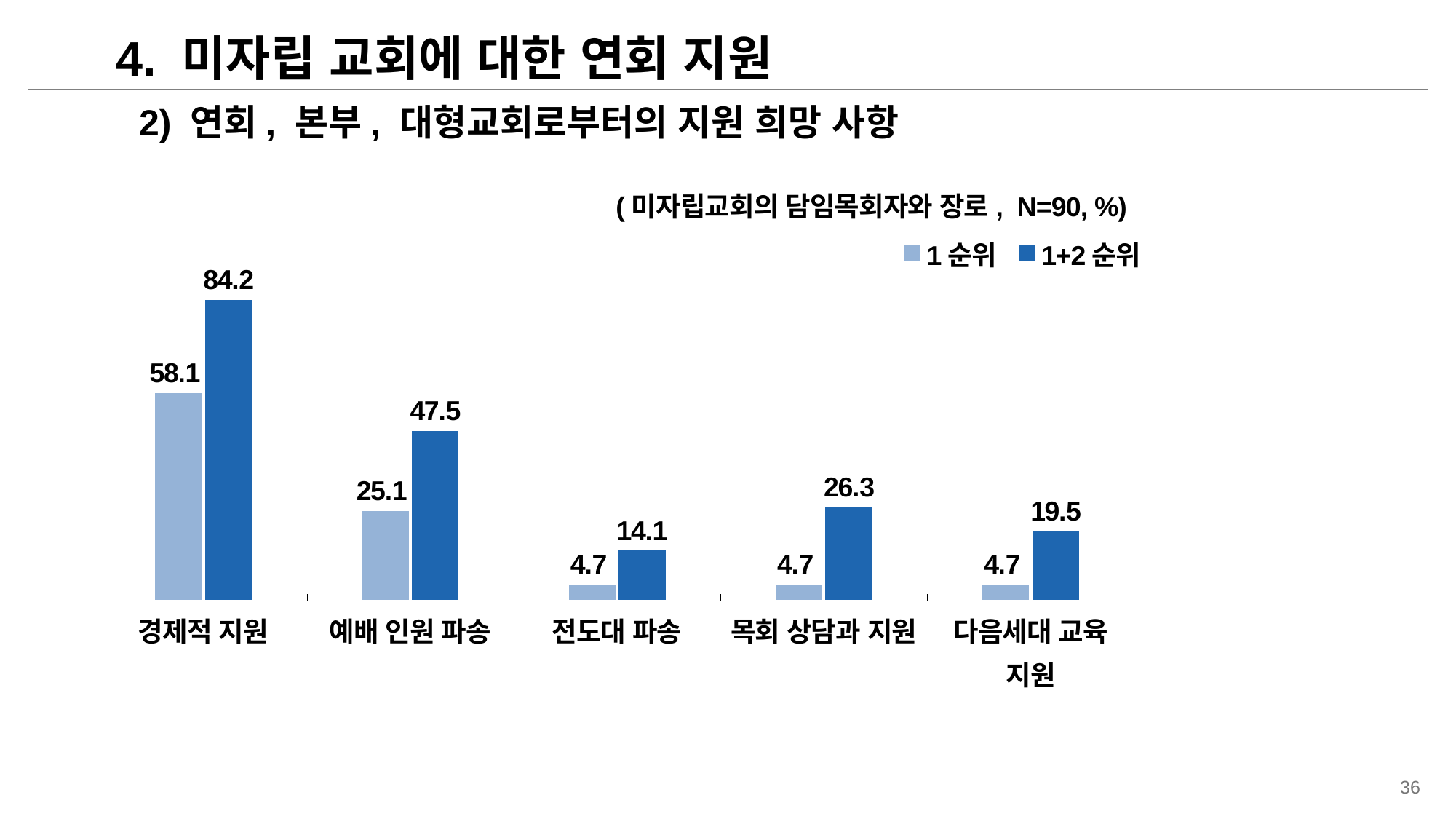

4. 미자립 교회에 대한 연회 지원
2) 연회, 본부, 대형교회로부터의 지원 희망 사항
(미자립교회의 담임목회자와 장로,  N=90, %)

### Chart

| Category | 1순위 | 1+2순위 |
|---|---|---|
| 경제적 지원 | 예배 인원 파송 | 전도대 파송 | 목회 상담과 지원 | 다음세대 교육 지원 |
| --- | --- | --- | --- | --- |